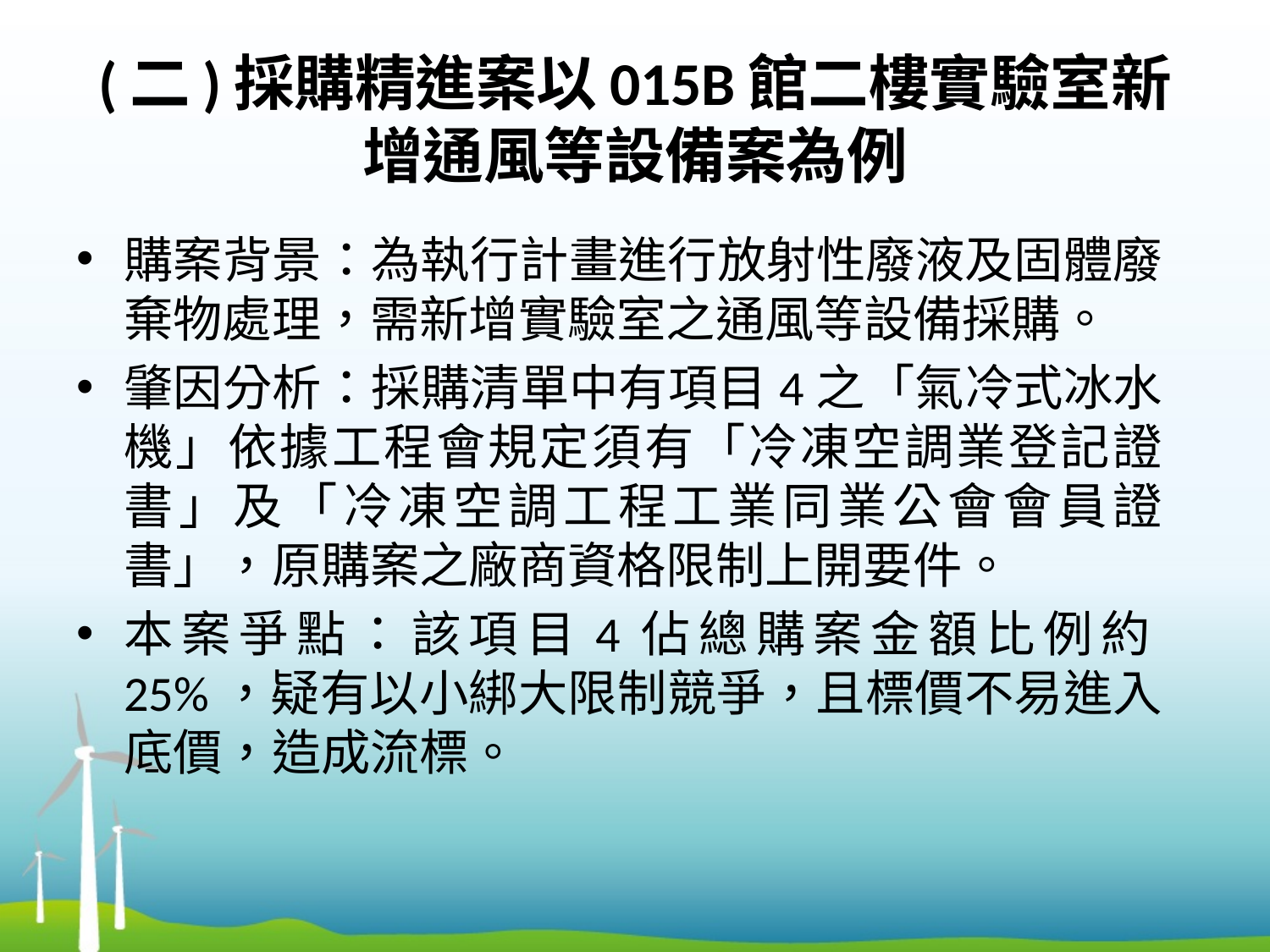

# (二)採購精進案以015B館二樓實驗室新增通風等設備案為例
購案背景：為執行計畫進行放射性廢液及固體廢棄物處理，需新增實驗室之通風等設備採購。
肇因分析：採購清單中有項目4之「氣冷式冰水機」依據工程會規定須有「冷凍空調業登記證書」及「冷凍空調工程工業同業公會會員證書」，原購案之廠商資格限制上開要件。
本案爭點：該項目4佔總購案金額比例約25%，疑有以小綁大限制競爭，且標價不易進入底價，造成流標。